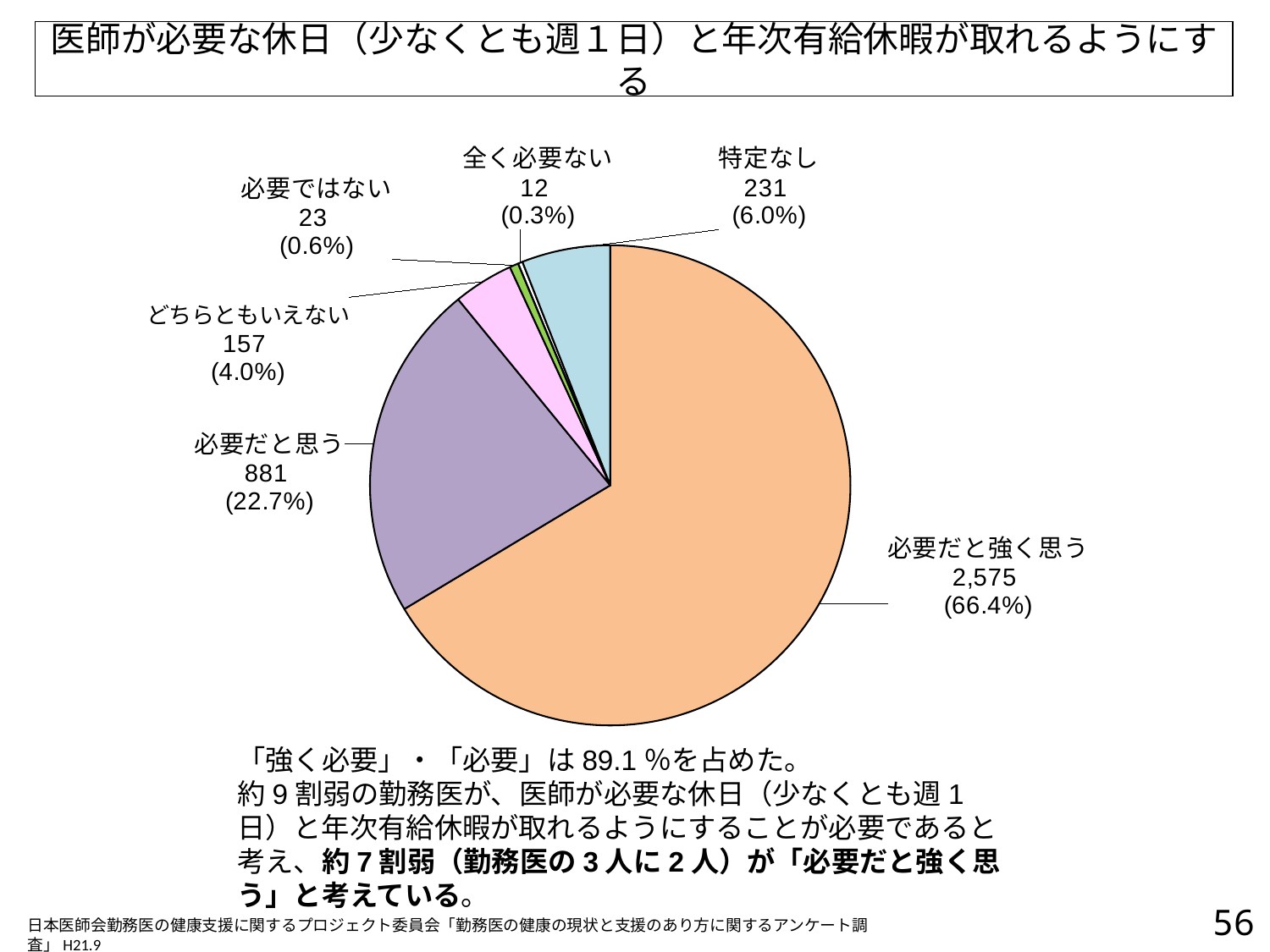

医師が必要な休日（少なくとも週１日）と年次有給休暇が取れるようにする

### Chart

| Category |  |
|---|---|
| 必要だと
強く思う | 2575.0 |
| 必要だと
思う | 881.0 |
| どちらとも
いえない | 157.0 |
| 必要では
ない  | 23.0 |
| 全く必要
ではない | 12.0 |
| 特定なし | 231.0 |
「強く必要」・「必要」は89.1％を占めた。
約9割弱の勤務医が、医師が必要な休日（少なくとも週1日）と年次有給休暇が取れるようにすることが必要であると考え、約7割弱（勤務医の3人に2人）が「必要だと強く思う」と考えている。
56
日本医師会勤務医の健康支援に関するプロジェクト委員会「勤務医の健康の現状と支援のあり方に関するアンケート調査」H21.9